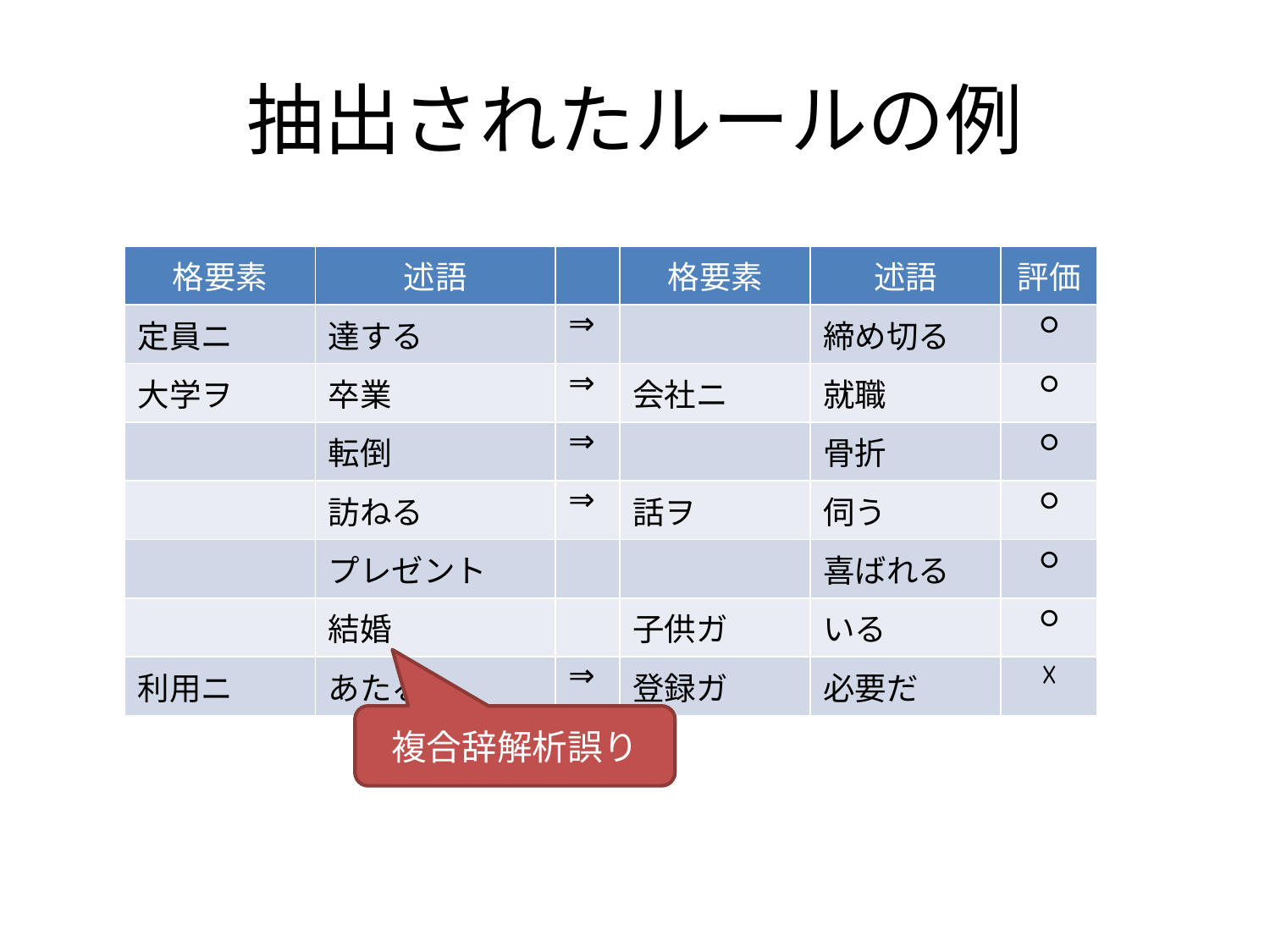

# 抽出されたルールの例
| 格要素 | 述語 |  | 格要素 | 述語 | 評価 |
| --- | --- | --- | --- | --- | --- |
| 定員ニ | 達する | ⇒ |  | 締め切る | ○ |
| 大学ヲ | 卒業 | ⇒ | 会社ニ | 就職 | ○ |
|  | 転倒 | ⇒ |  | 骨折 | ○ |
|  | 訪ねる | ⇒ | 話ヲ | 伺う | ○ |
|  | プレゼント |  |  | 喜ばれる | ○ |
|  | 結婚 |  | 子供ガ | いる | ○ |
| 利用ニ | あたる | ⇒ | 登録ガ | 必要だ | ☓ |
複合辞解析誤り